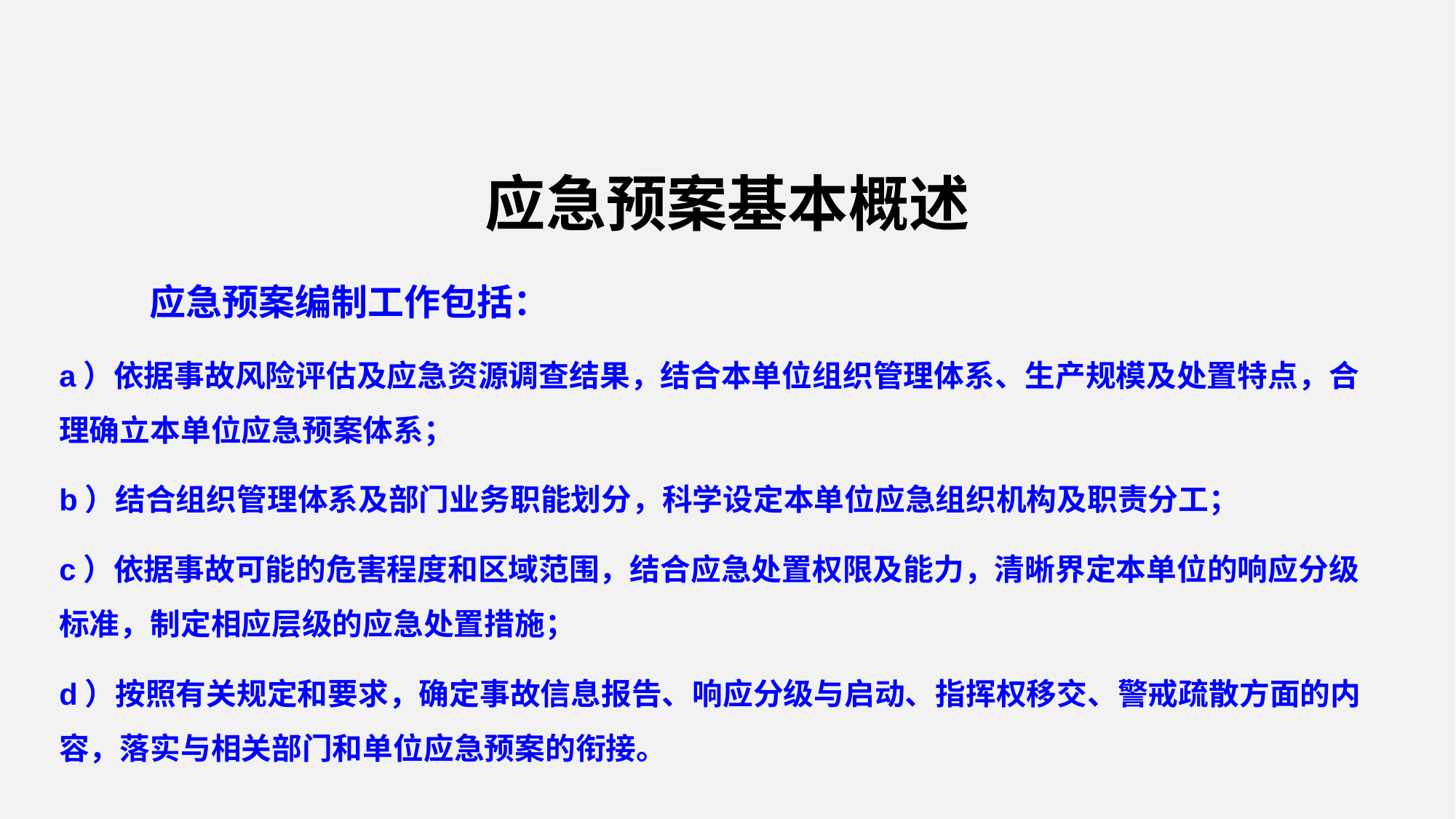

应急预案基本概述
          应急预案编制工作包括：
a）依据事故风险评估及应急资源调查结果，结合本单位组织管理体系、生产规模及处置特点，合 理确立本单位应急预案体系；
b）结合组织管理体系及部门业务职能划分，科学设定本单位应急组织机构及职责分工；
c）依据事故可能的危害程度和区域范围，结合应急处置权限及能力，清晰界定本单位的响应分级 标准，制定相应层级的应急处置措施；
d）按照有关规定和要求，确定事故信息报告、响应分级与启动、指挥权移交、警戒疏散方面的内 容，落实与相关部门和单位应急预案的衔接。